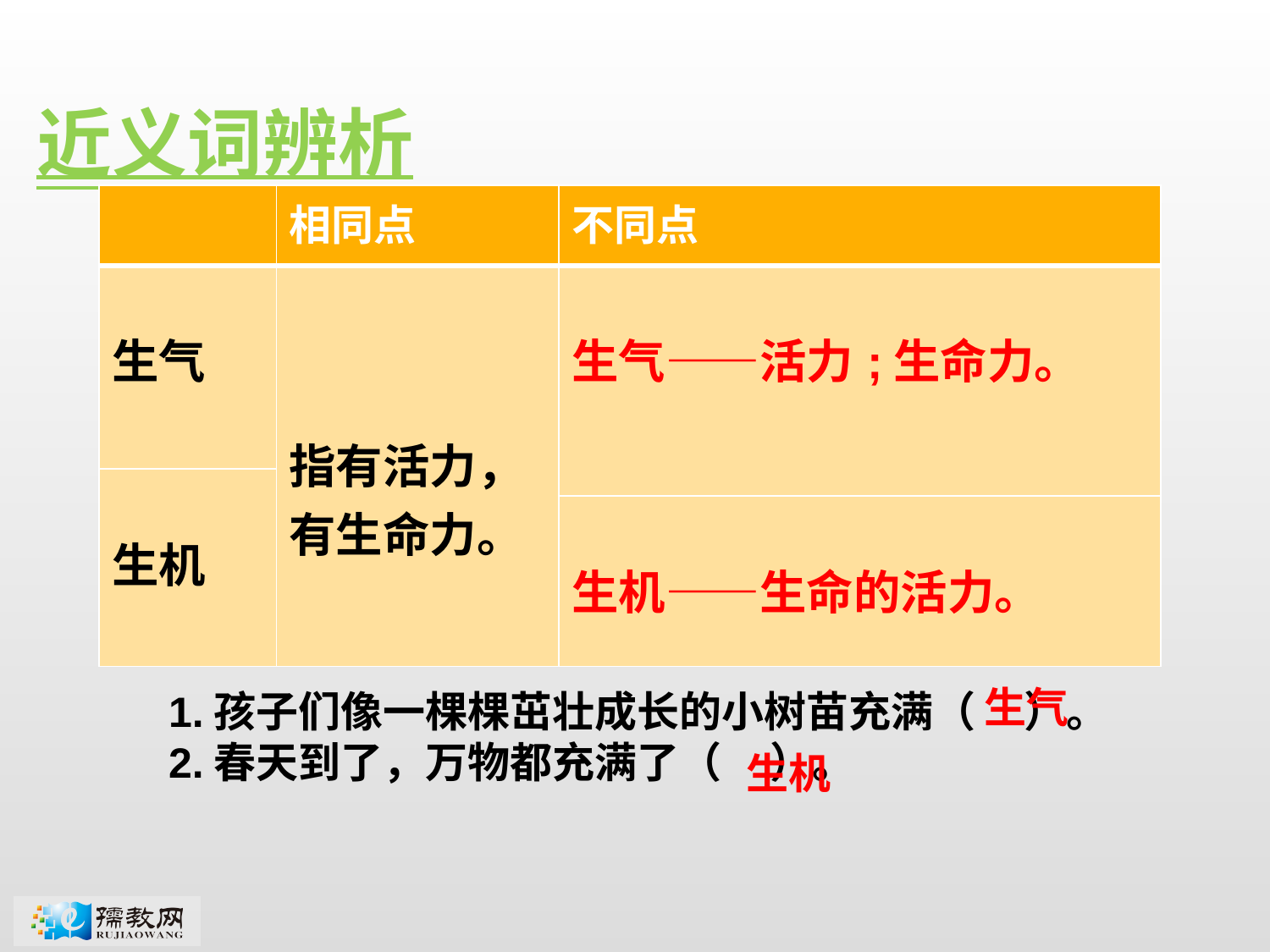

近义词辨析
|  | 相同点 | 不同点 |
| --- | --- | --- |
| 生气 | 指有活力，有生命力。 | 生气——活力;生命力。 |
| 生机 |  |  |
|  |  | 生机——生命的活力。 |
生气
1.孩子们像一棵棵茁壮成长的小树苗充满（     ）。
2.春天到了，万物都充满了（     ）。
生机